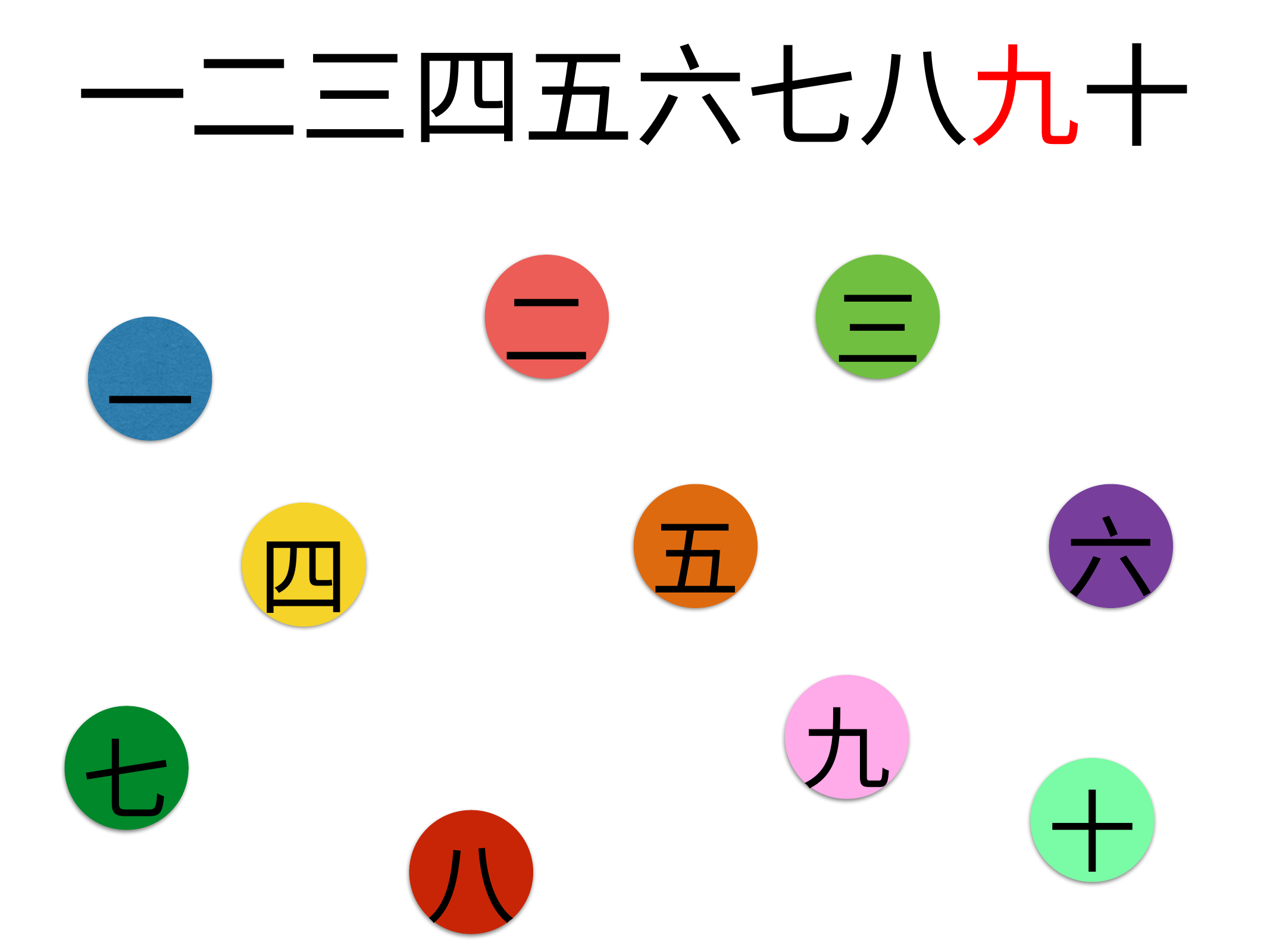

一二三四五六七八九十

二
三

一

五
六

四

九

七

十

八